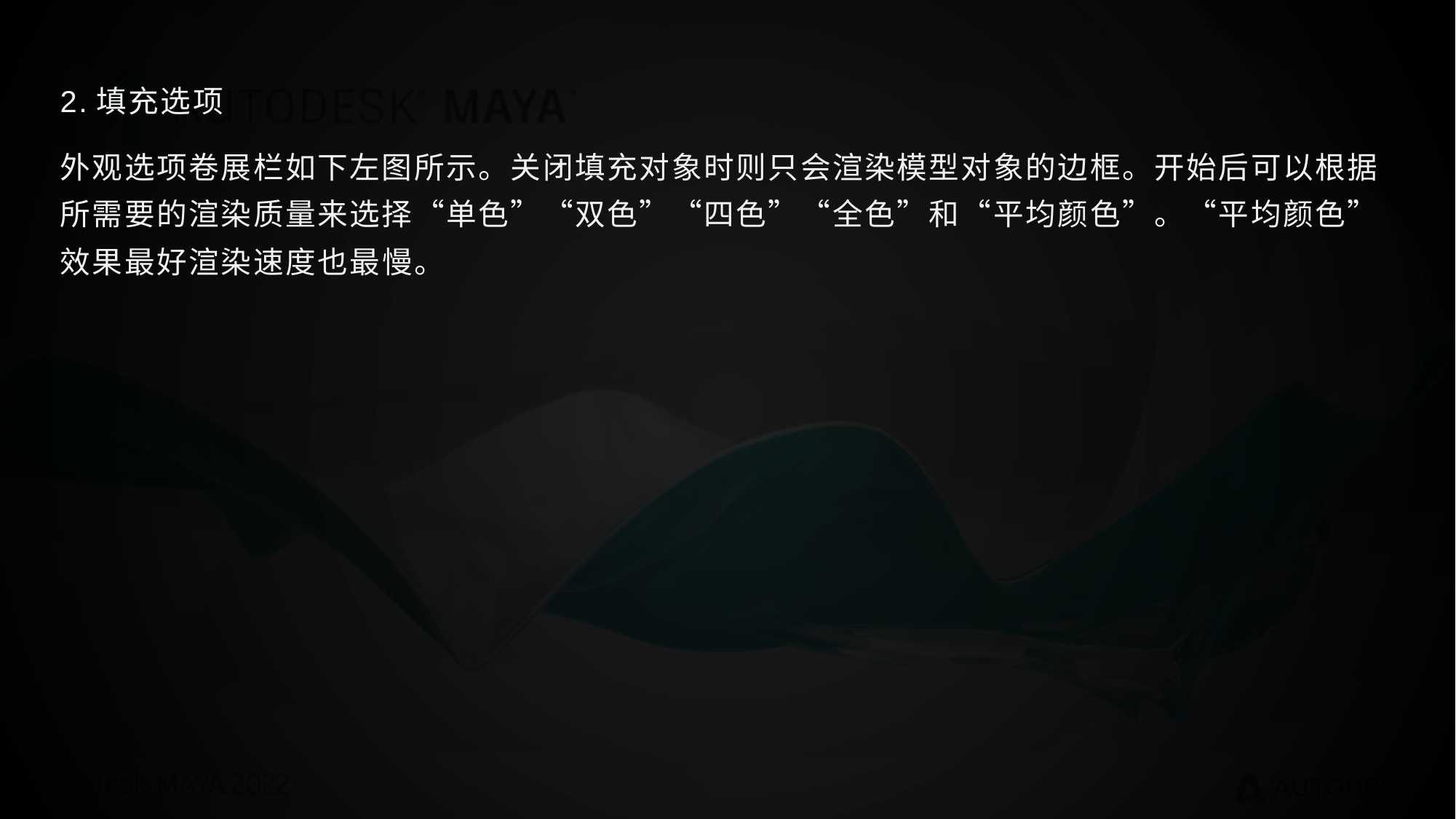

2.填充选项
外观选项卷展栏如下左图所示。关闭填充对象时则只会渲染模型对象的边框。开始后可以根据所需要的渲染质量来选择“单色”“双色”“四色”“全色”和“平均颜色”。“平均颜色”效果最好渲染速度也最慢。